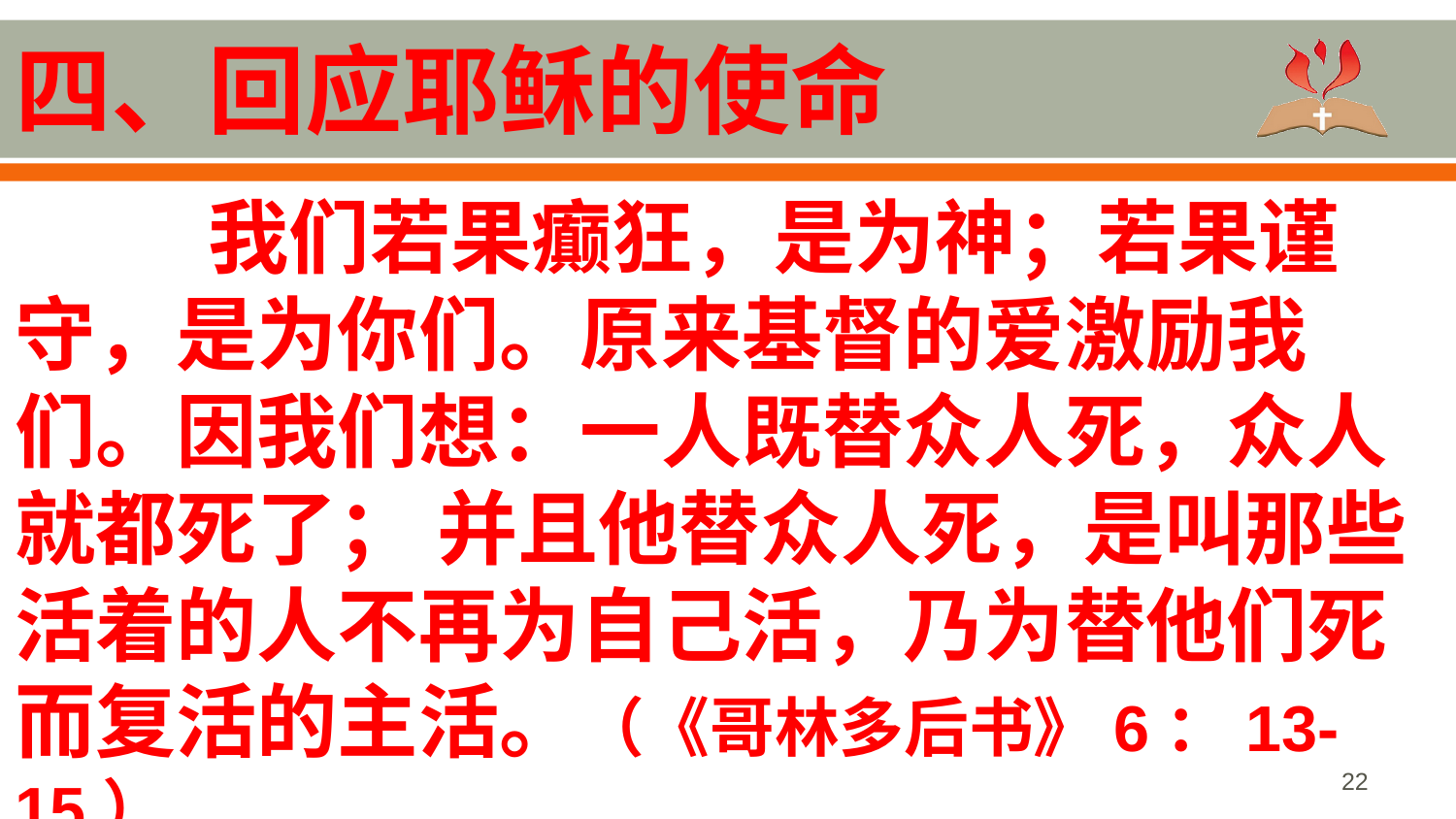

# 四、回应耶稣的使命
      我们若果癫狂，是为神；若果谨守，是为你们。原来基督的爱激励我们。因我们想：一人既替众人死，众人就都死了； 并且他替众人死，是叫那些活着的人不再为自己活，乃为替他们死而复活的主活。（《哥林多后书》6：13-15）

22